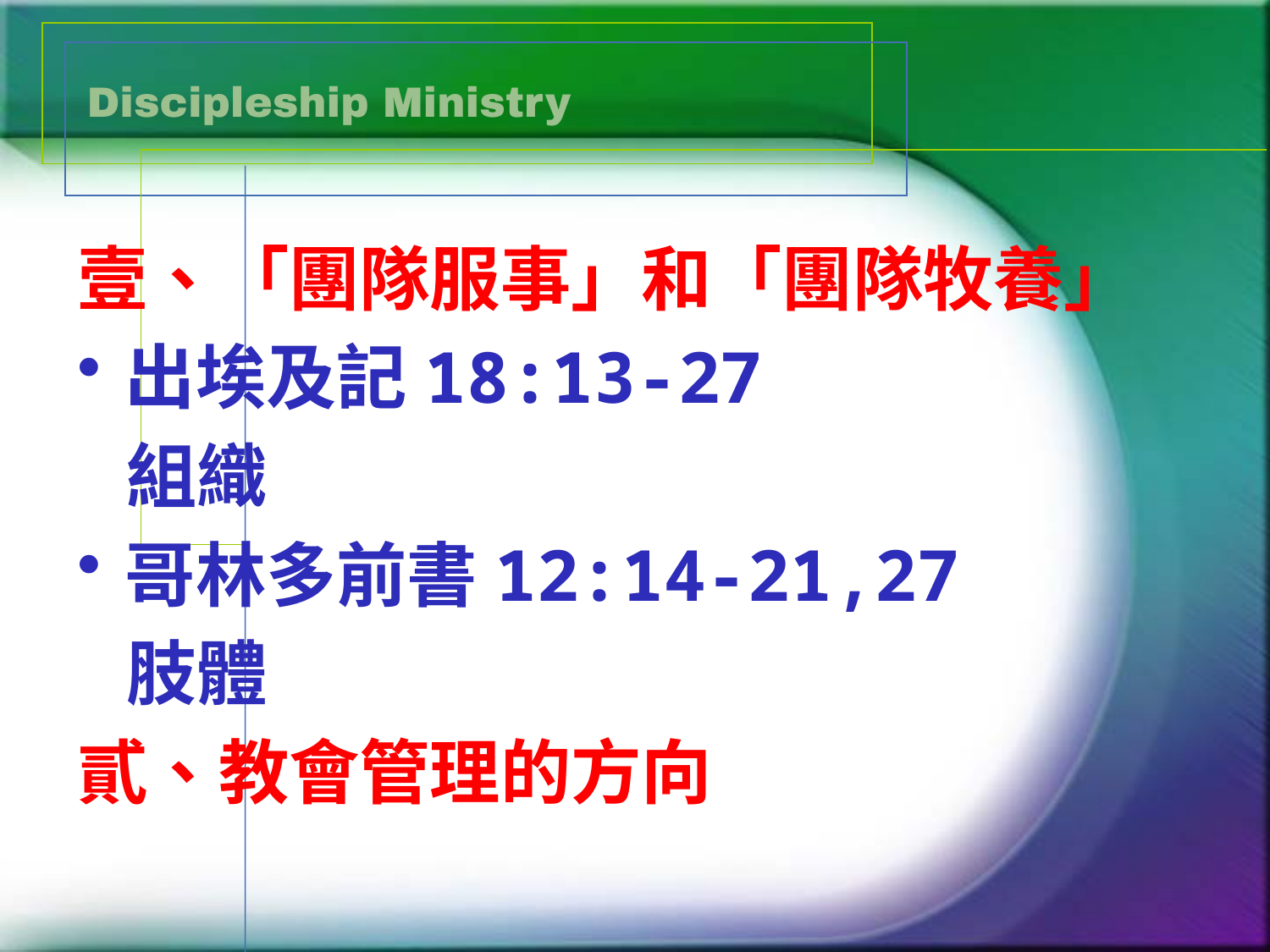

# Discipleship Ministry
壹、「團隊服事」和「團隊牧養」
出埃及記18:13-27
  組織
哥林多前書12:14-21,27
  肢體
貳、教會管理的方向